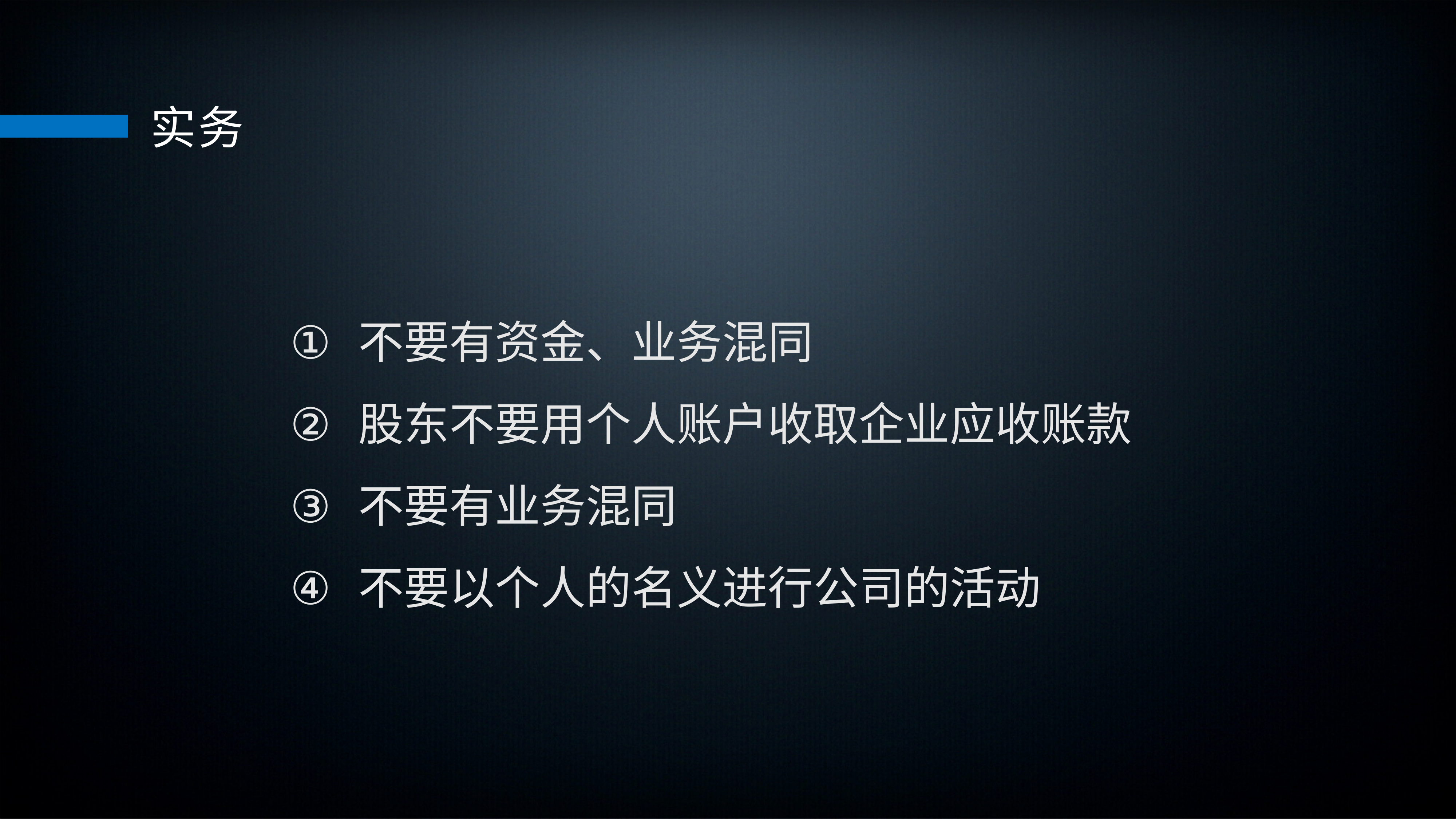

实务

不要有资金、业务混同
股东不要用个人账户收取企业应收账款
不要有业务混同
不要以个人的名义进行公司的活动